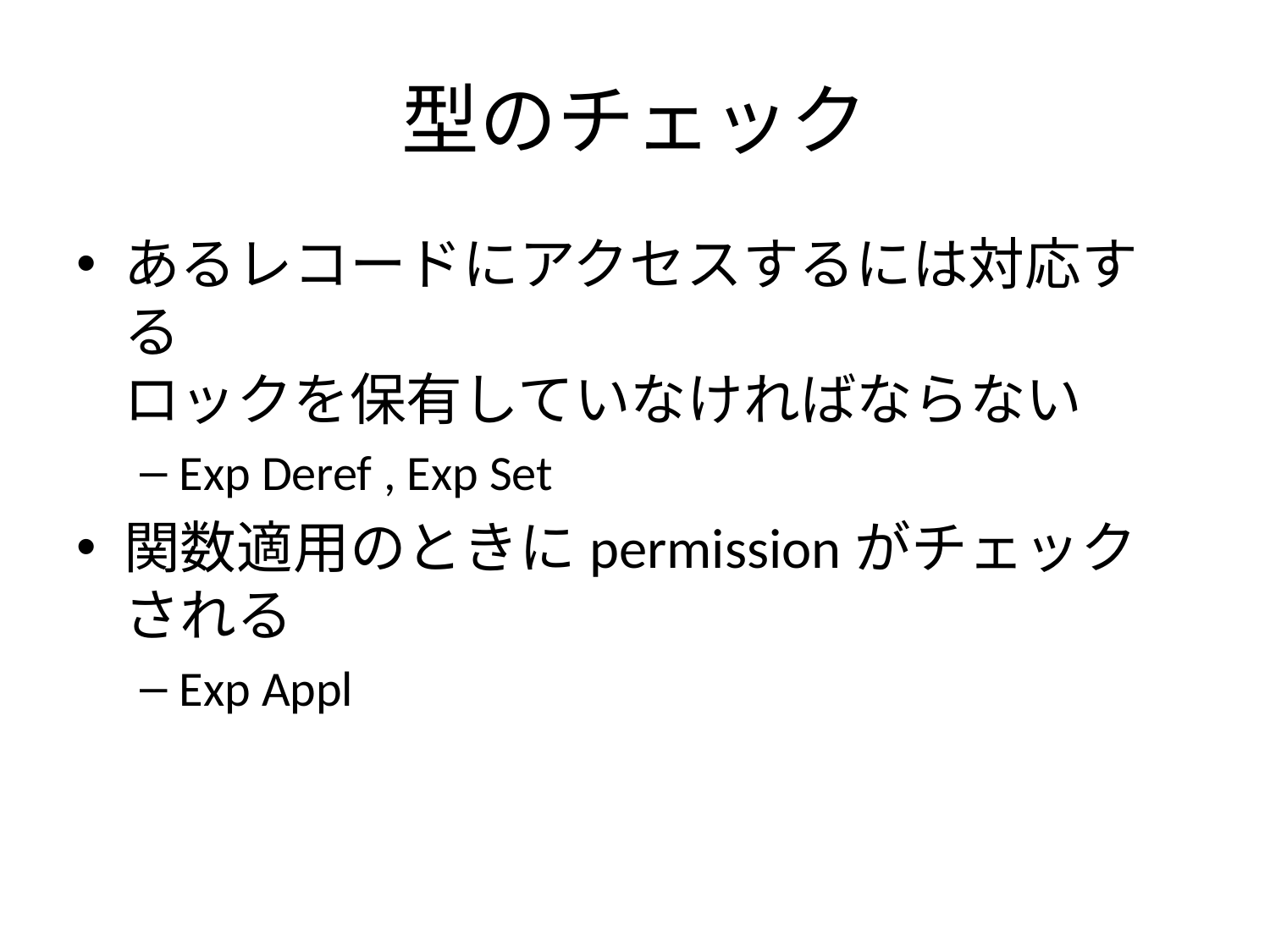

# 型のチェック
あるレコードにアクセスするには対応する
ロックを保有していなければならない
Exp Deref , Exp Set
関数適用のときにpermissionがチェックされる
Exp Appl